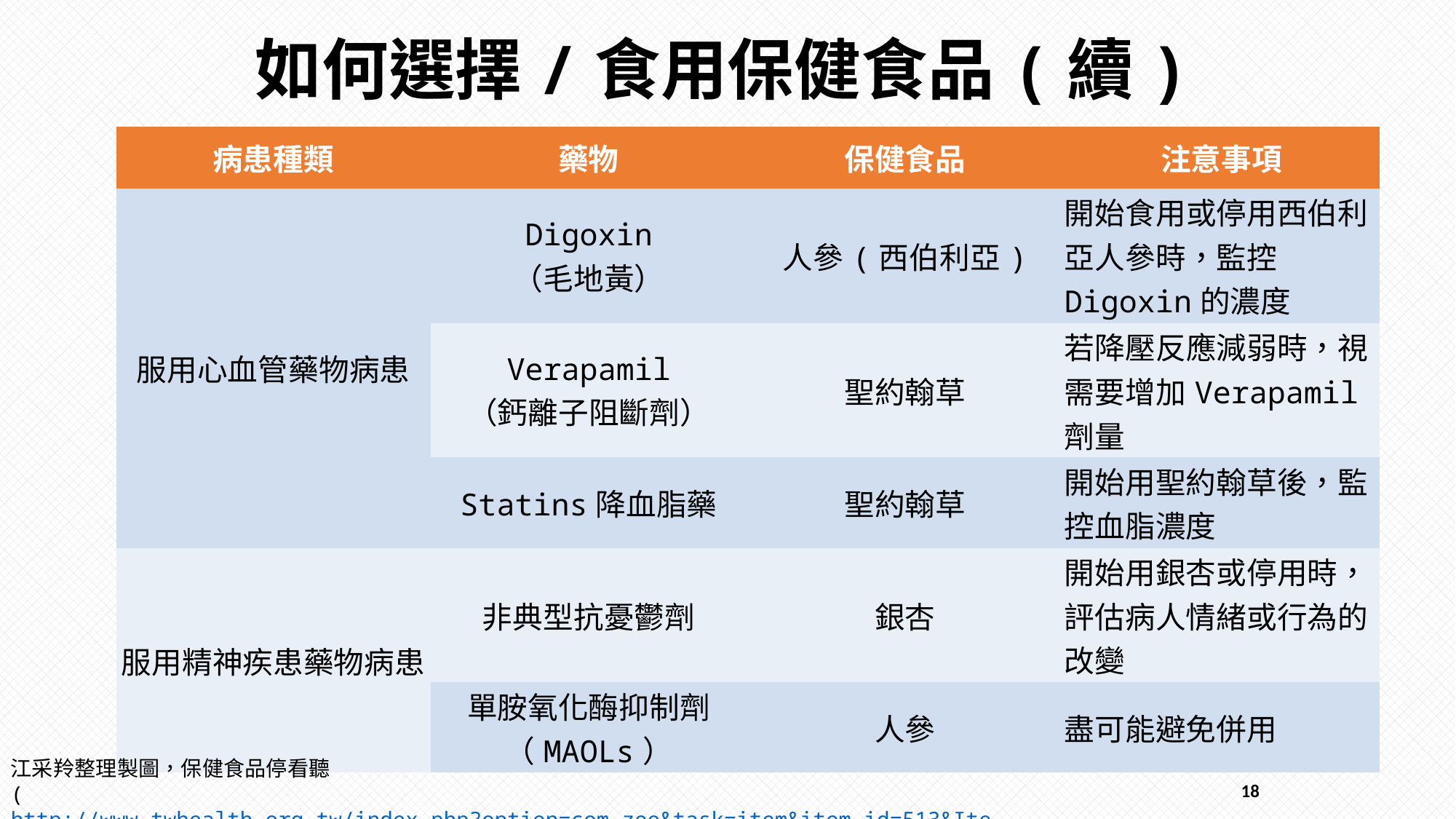

# 如何選擇/食用保健食品(續)
| 病患種類 | 藥物 | 保健食品 | 注意事項 |
| --- | --- | --- | --- |
| 服用心血管藥物病患 | Digoxin （毛地黃） | 人參(西伯利亞) | 開始食用或停用西伯利亞人參時，監控Digoxin的濃度 |
|  | Verapamil （鈣離子阻斷劑） | 聖約翰草 | 若降壓反應減弱時，視需要增加Verapamil劑量 |
|  | Statins降血脂藥 | 聖約翰草 | 開始用聖約翰草後，監控血脂濃度 |
| 服用精神疾患藥物病患 | 非典型抗憂鬱劑 | 銀杏 | 開始用銀杏或停用時，評估病人情緒或行為的改變 |
|  | 單胺氧化酶抑制劑（MAOLs） | 人參 | 盡可能避免併用 |
江采羚整理製圖，保健食品停看聽
(http://www.twhealth.org.tw/index.php?option=com_zoo&task=item&item_id=513&Itemid=20)
18